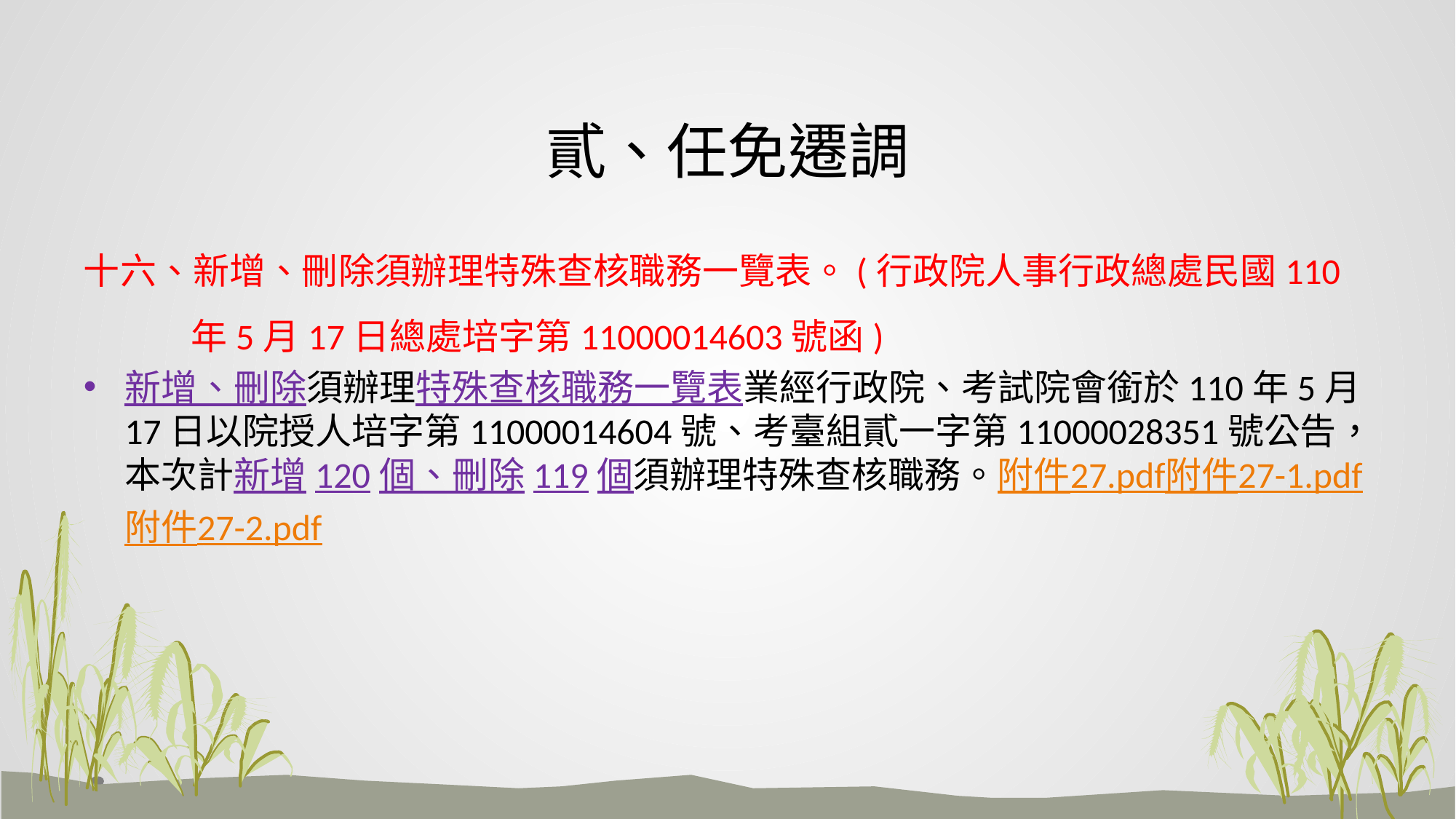

# 貳、任免遷調
十六、新增、刪除須辦理特殊查核職務一覽表。(行政院人事行政總處民國110年5月17日總處培字第11000014603號函)
新增、刪除須辦理特殊查核職務一覽表業經行政院、考試院會銜於110年5月17日以院授人培字第11000014604號、考臺組貳一字第11000028351號公告，本次計新增120個、刪除119個須辦理特殊查核職務。附件27.pdf附件27-1.pdf附件27-2.pdf